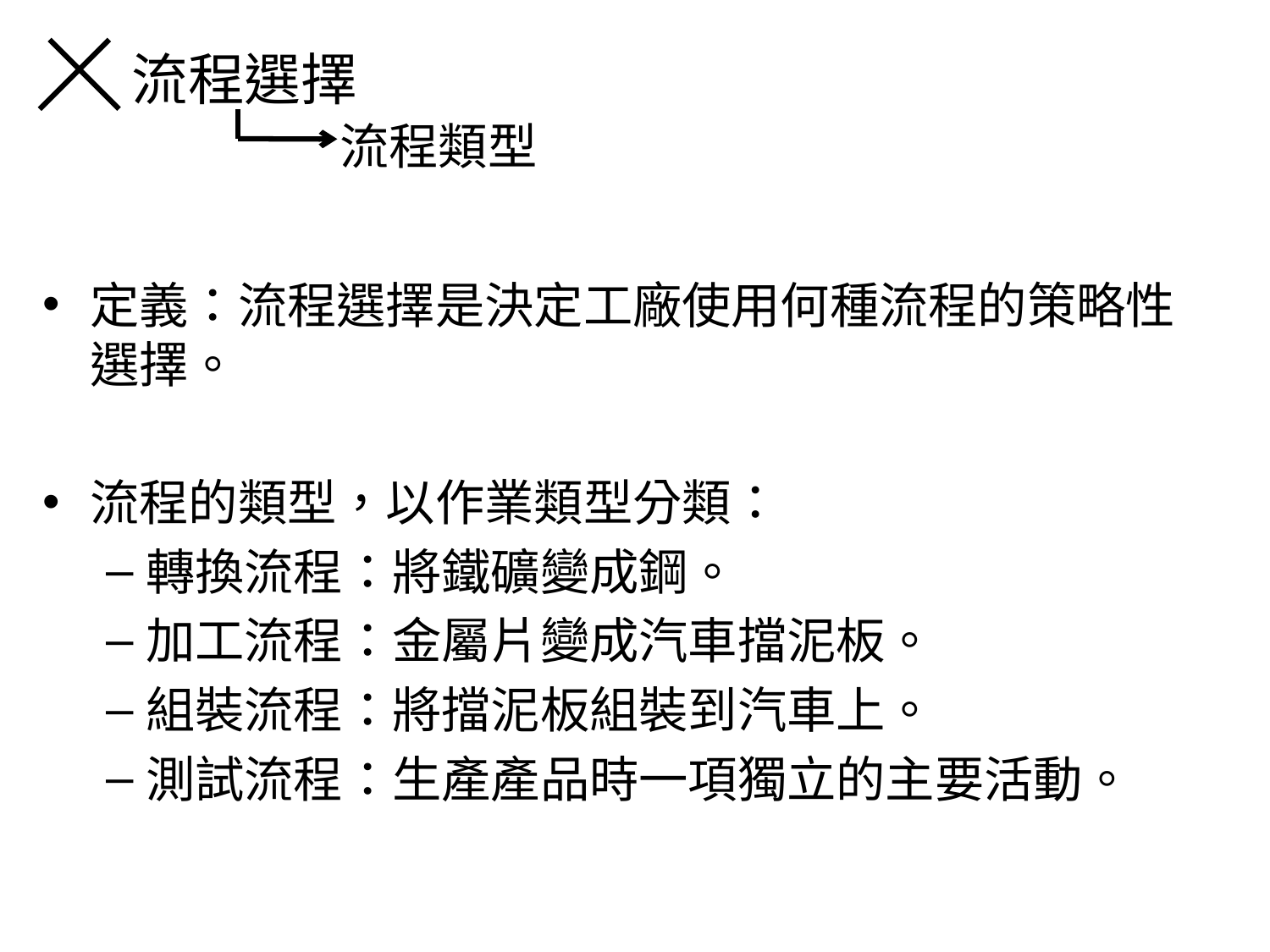

流程選擇
流程類型
定義：流程選擇是決定工廠使用何種流程的策略性選擇。

流程的類型，以作業類型分類：
轉換流程：將鐵礦變成鋼。
加工流程：金屬片變成汽車擋泥板。
組裝流程：將擋泥板組裝到汽車上。
測試流程：生產產品時一項獨立的主要活動。